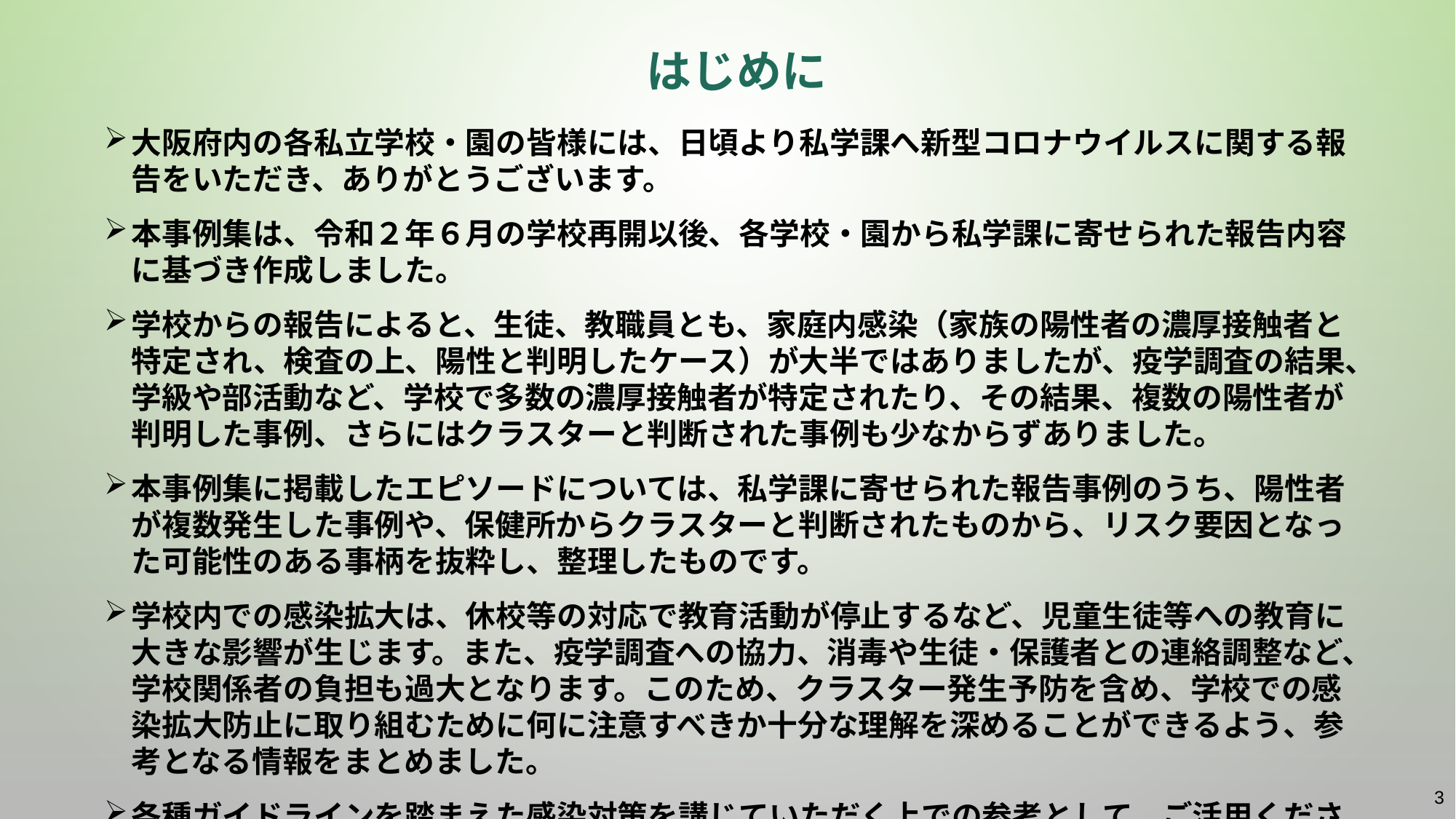

# はじめに
大阪府内の各私立学校・園の皆様には、日頃より私学課へ新型コロナウイルスに関する報告をいただき、ありがとうございます。
本事例集は、令和２年６月の学校再開以後、各学校・園から私学課に寄せられた報告内容に基づき作成しました。
学校からの報告によると、生徒、教職員とも、家庭内感染（家族の陽性者の濃厚接触者と特定され、検査の上、陽性と判明したケース）が大半ではありましたが、疫学調査の結果、学級や部活動など、学校で多数の濃厚接触者が特定されたり、その結果、複数の陽性者が判明した事例、さらにはクラスターと判断された事例も少なからずありました。
本事例集に掲載したエピソードについては、私学課に寄せられた報告事例のうち、陽性者が複数発生した事例や、保健所からクラスターと判断されたものから、リスク要因となった可能性のある事柄を抜粋し、整理したものです。
学校内での感染拡大は、休校等の対応で教育活動が停止するなど、児童生徒等への教育に大きな影響が生じます。また、疫学調査への協力、消毒や生徒・保護者との連絡調整など、学校関係者の負担も過大となります。このため、クラスター発生予防を含め、学校での感染拡大防止に取り組むために何に注意すべきか十分な理解を深めることができるよう、参考となる情報をまとめました。
各種ガイドラインを踏まえた感染対策を講じていただく上での参考として、ご活用ください。
3